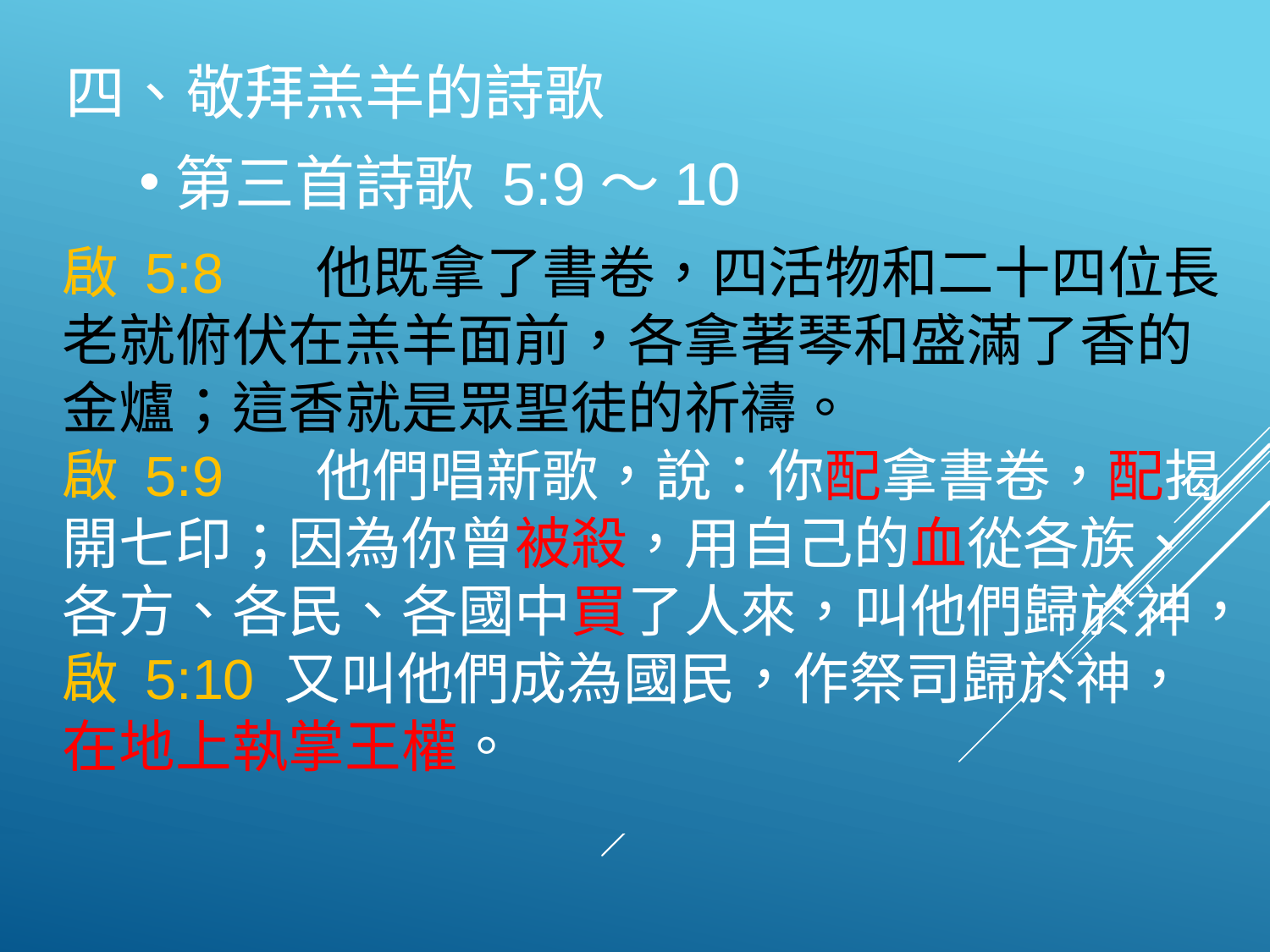

四、敬拜羔羊的詩歌

第三首詩歌 5:9～10
啟 5:8	他既拿了書卷，四活物和二十四位長老就俯伏在羔羊面前，各拿著琴和盛滿了香的金爐；這香就是眾聖徒的祈禱。
啟 5:9	他們唱新歌，說：你配拿書卷，配揭開七印；因為你曾被殺，用自己的血從各族、各方、各民、各國中買了人來，叫他們歸於神，
啟 5:10 又叫他們成為國民，作祭司歸於神，在地上執掌王權。